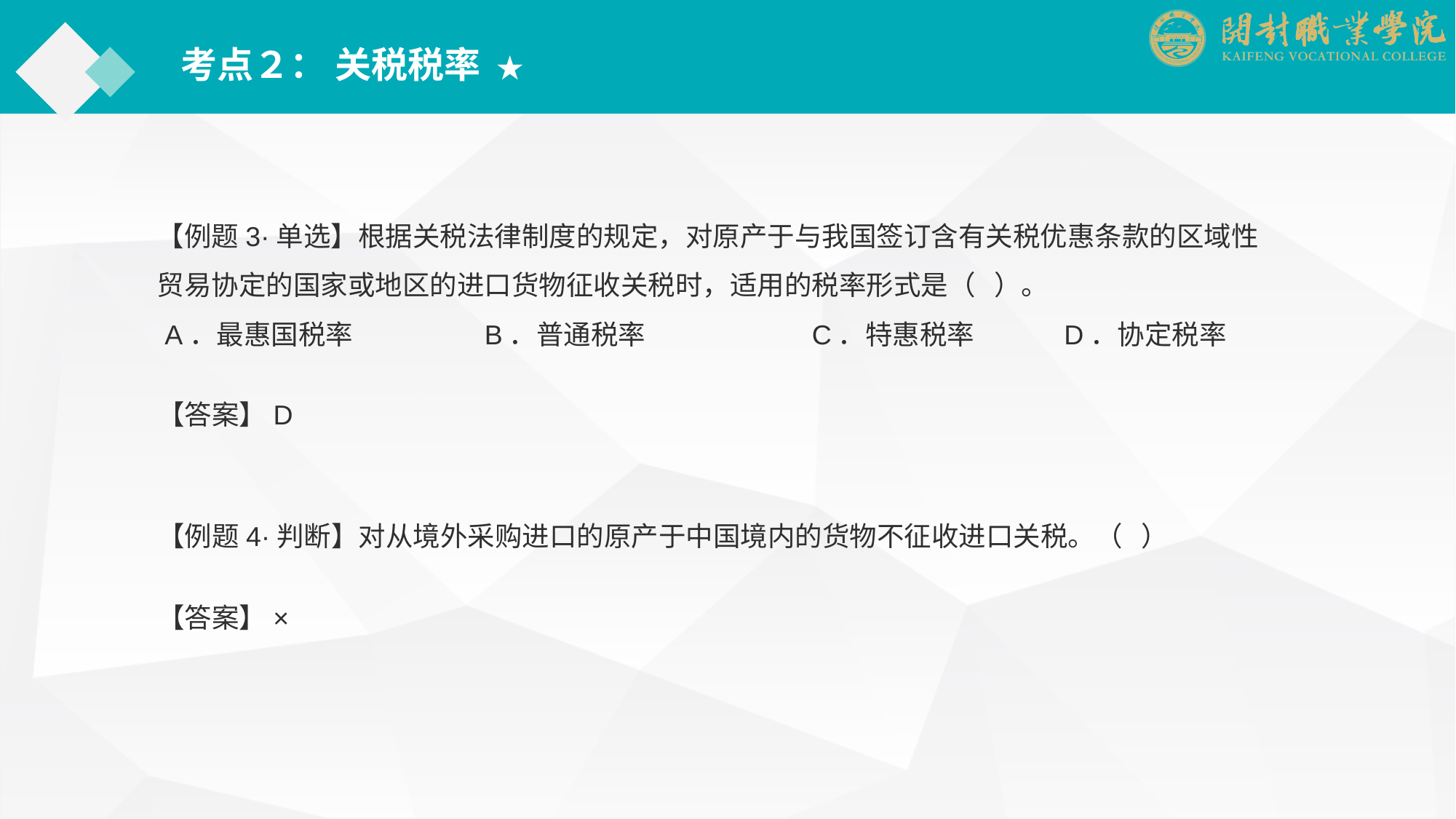

考点２： 关税税率  ★
【例题3·单选】根据关税法律制度的规定，对原产于与我国签订含有关税优惠条款的区域性贸易协定的国家或地区的进口货物征收关税时，适用的税率形式是（   ）。
 A．最惠国税率		B．普通税率		C．特惠税率	　D．协定税率
【答案】D
【例题4·判断】对从境外采购进口的原产于中国境内的货物不征收进口关税。（   ）
【答案】×